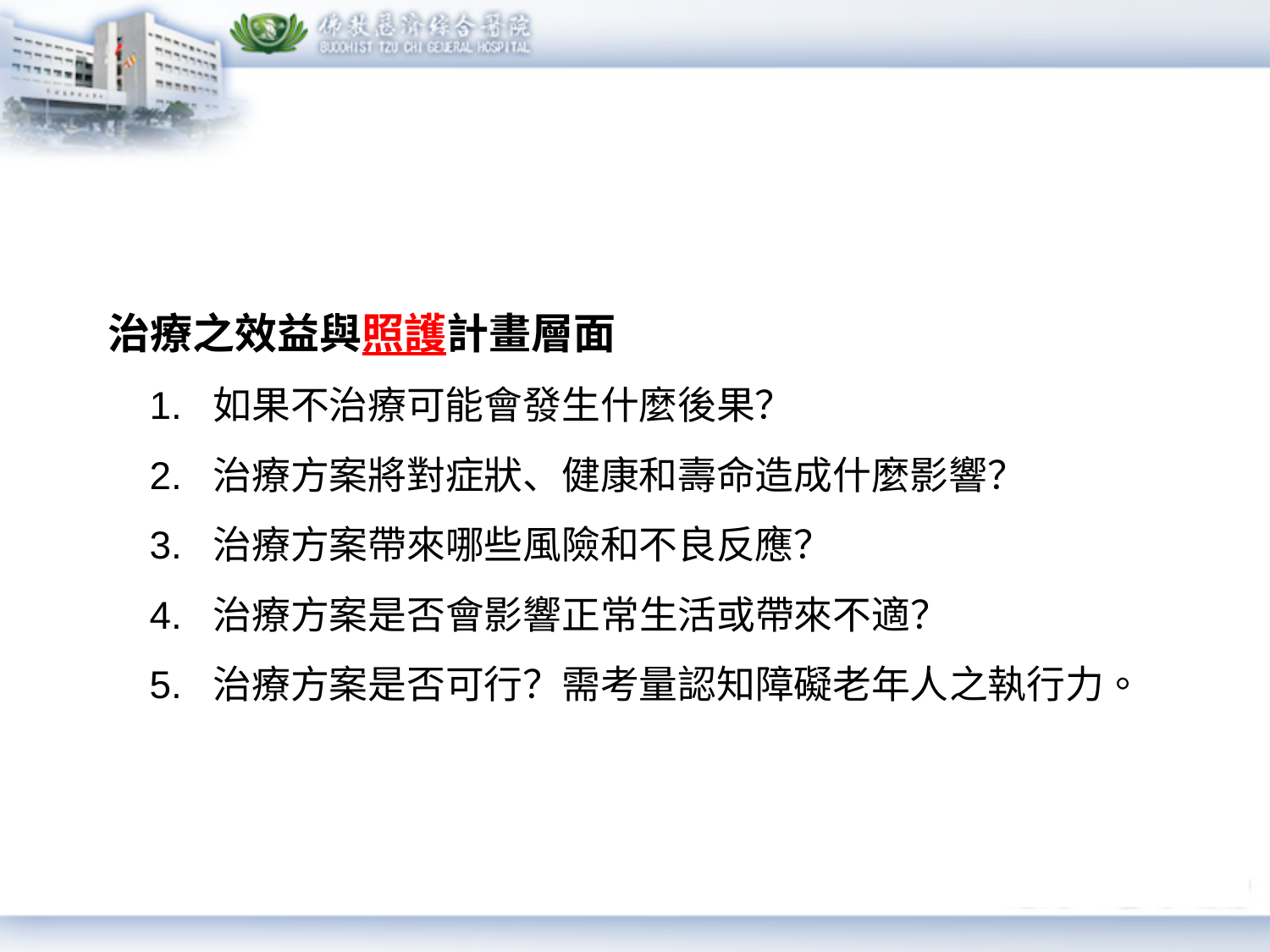

#
治療之效益與照護計畫層面
如果不治療可能會發生什麼後果？
治療方案將對症狀、健康和壽命造成什麼影響？
治療方案帶來哪些風險和不良反應？
治療方案是否會影響正常生活或帶來不適？
治療方案是否可行？需考量認知障礙老年人之執行力。